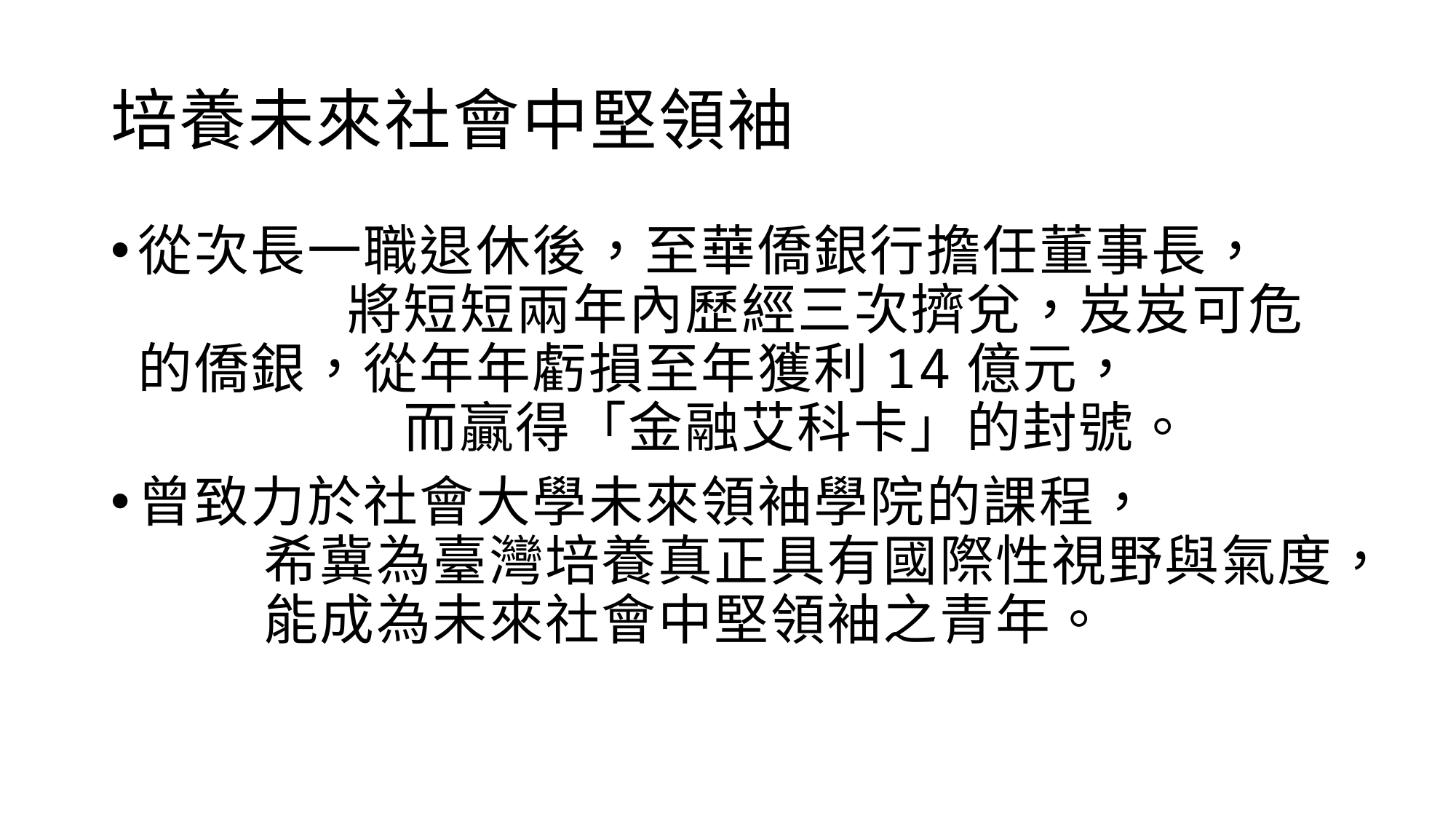

# 培養未來社會中堅領袖
從次長一職退休後，至華僑銀行擔任董事長，                     將短短兩年內歷經三次擠兌，岌岌可危的僑銀，從年年虧損至年獲利14億元，                                  而贏得「金融艾科卡」的封號。
曾致力於社會大學未來領袖學院的課程，                       希冀為臺灣培養真正具有國際性視野與氣度，         能成為未來社會中堅領袖之青年。